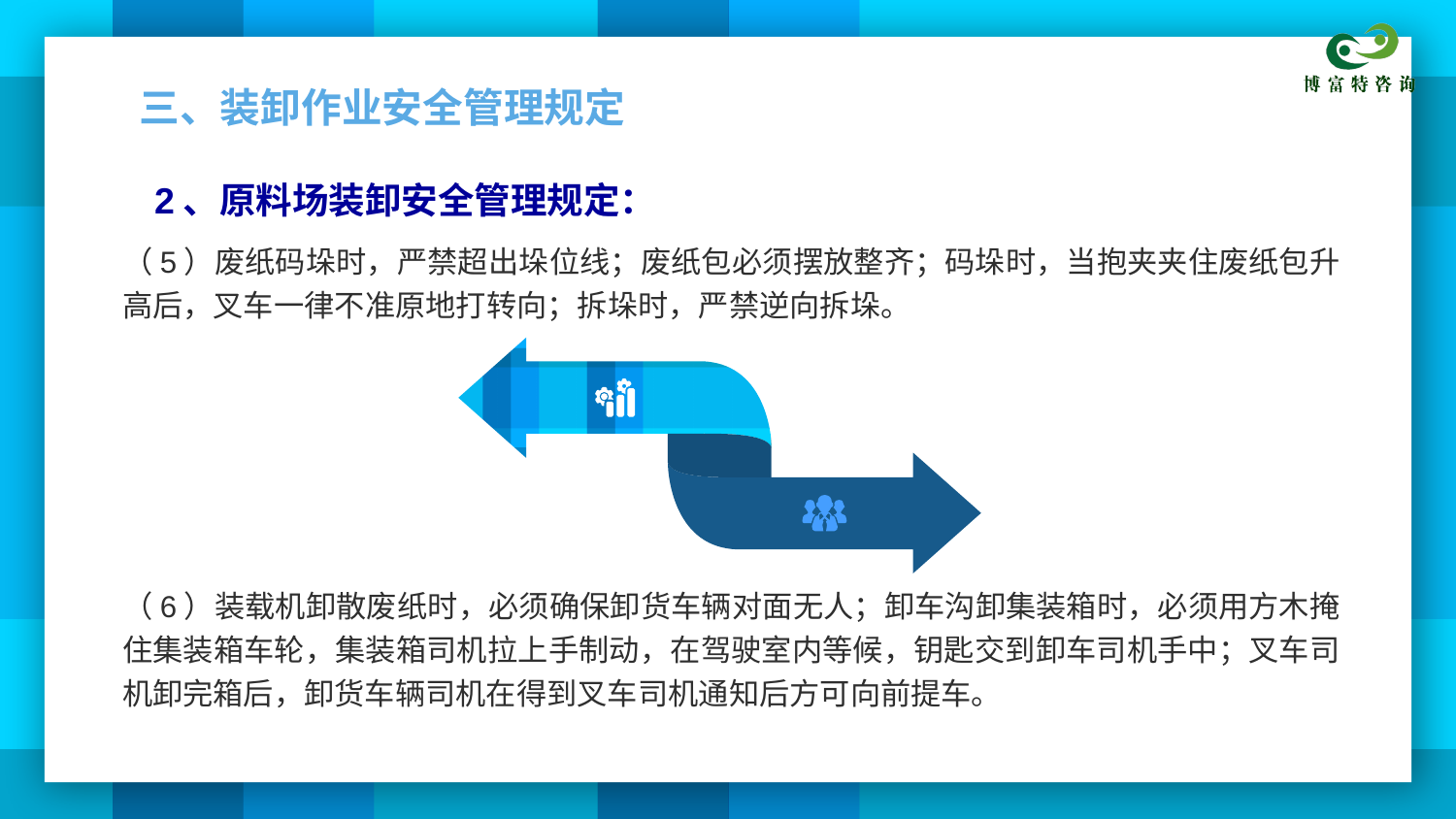

三、装卸作业安全管理规定
2、原料场装卸安全管理规定：
（5）废纸码垛时，严禁超出垛位线；废纸包必须摆放整齐；码垛时，当抱夹夹住废纸包升高后，叉车一律不准原地打转向；拆垛时，严禁逆向拆垛。

（6）装载机卸散废纸时，必须确保卸货车辆对面无人；卸车沟卸集装箱时，必须用方木掩住集装箱车轮，集装箱司机拉上手制动，在驾驶室内等候，钥匙交到卸车司机手中；叉车司机卸完箱后，卸货车辆司机在得到叉车司机通知后方可向前提车。